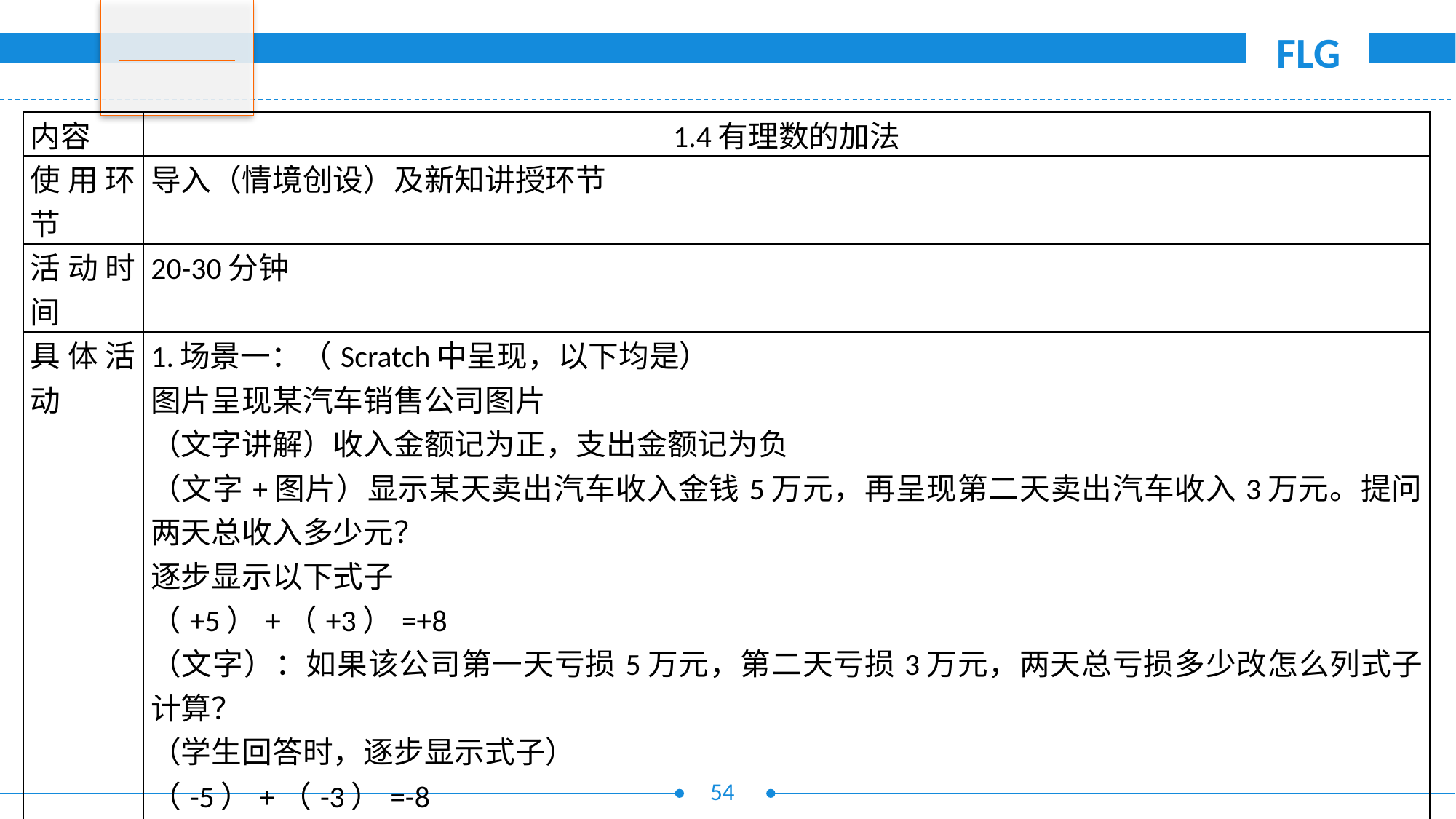

| 内容 | 1.4有理数的加法 |
| --- | --- |
| 使用环节 | 导入（情境创设）及新知讲授环节 |
| 活动时间 | 20-30分钟 |
| 具体活动 | 1.场景一：（Scratch中呈现，以下均是） 图片呈现某汽车销售公司图片 （文字讲解）收入金额记为正，支出金额记为负 （文字+图片）显示某天卖出汽车收入金钱5万元，再呈现第二天卖出汽车收入3万元。提问两天总收入多少元？ 逐步显示以下式子 （+5）+（+3）=+8 （文字）：如果该公司第一天亏损5万元，第二天亏损3万元，两天总亏损多少改怎么列式子计算？ （学生回答时，逐步显示式子） （-5）+（-3）=-8 同时呈现两个式子，让学生找规律。 学生发现规律后，Scratch展示（文字）：同号的两个数相加，符合不变，并把两个数的绝对值相加 |